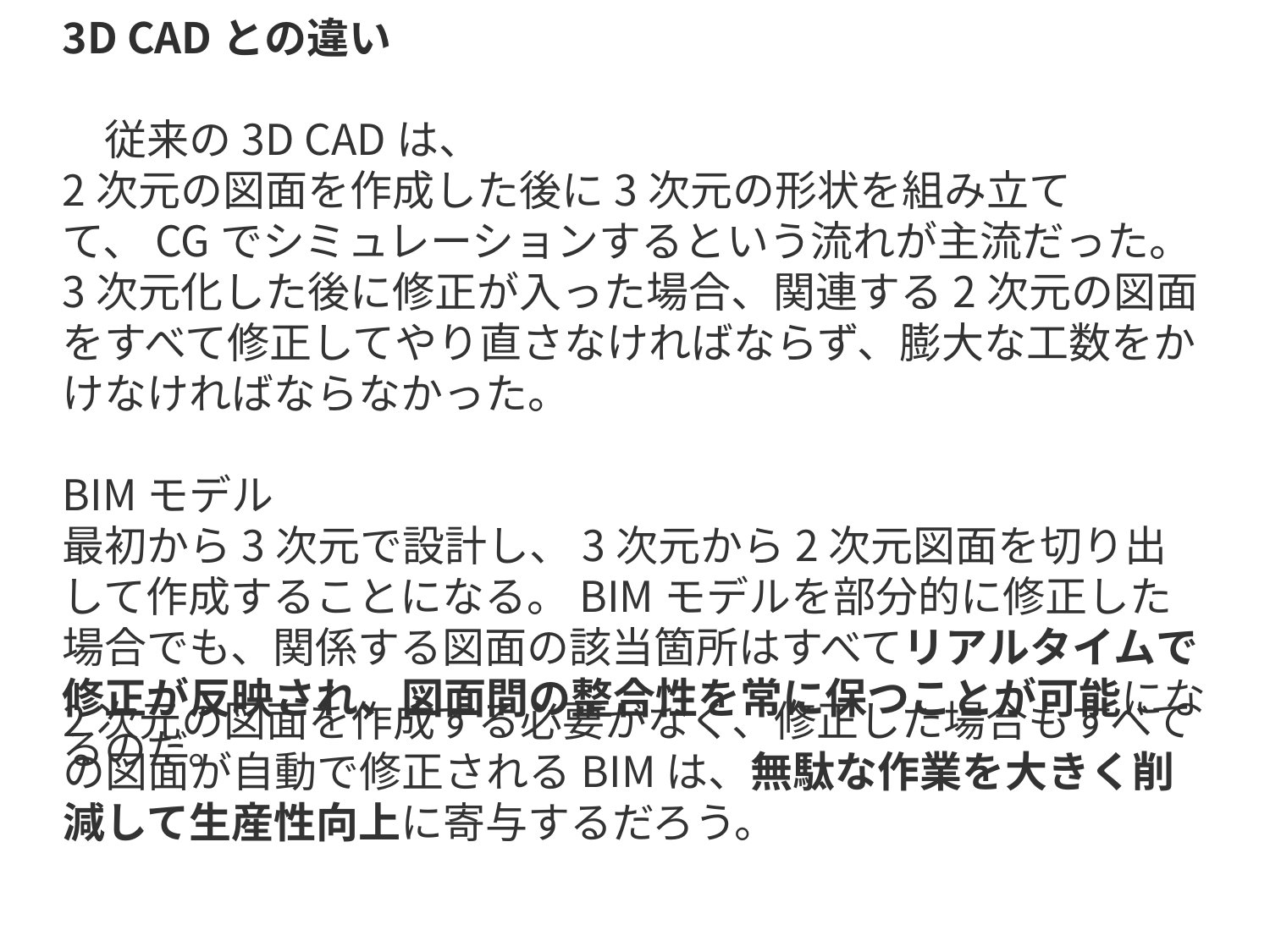

3D CADとの違い

　従来の3D CADは、
2次元の図面を作成した後に3次元の形状を組み立てて、CGでシミュレーションするという流れが主流だった。3次元化した後に修正が入った場合、関連する2次元の図面をすべて修正してやり直さなければならず、膨大な工数をかけなければならなかった。
BIMモデル
最初から3次元で設計し、3次元から2次元図面を切り出して作成することになる。BIMモデルを部分的に修正した場合でも、関係する図面の該当箇所はすべてリアルタイムで修正が反映され、図面間の整合性を常に保つことが可能になるのだ。
2次元の図面を作成する必要がなく、修正した場合もすべての図面が自動で修正されるBIMは、無駄な作業を大きく削減して生産性向上に寄与するだろう。